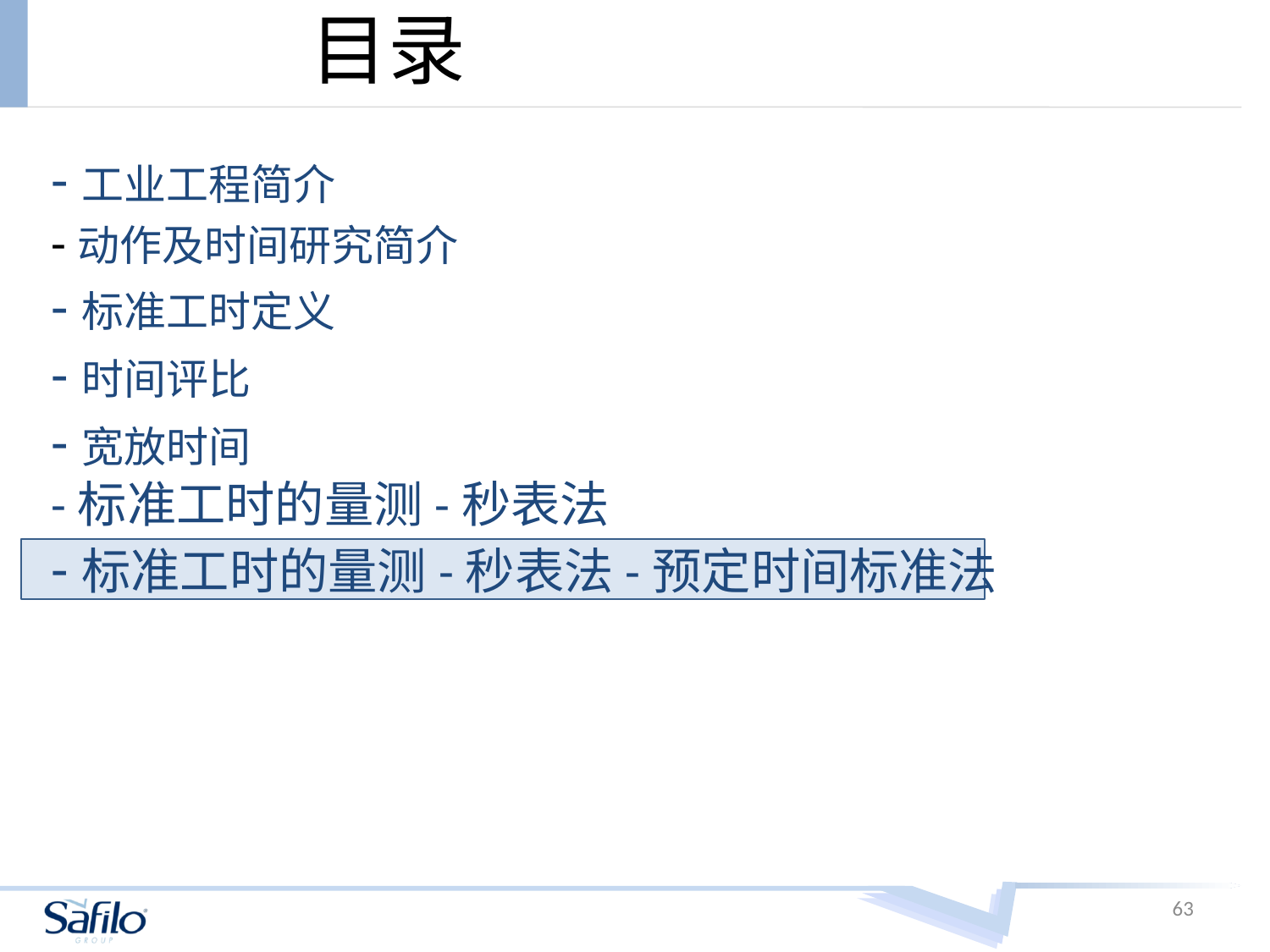

# 目录
-工业工程简介
-动作及时间研究简介
-标准工时定义
-时间评比
-宽放时间
-标准工时的量测-秒表法
-标准工时的量测-秒表法-预定时间标准法

63